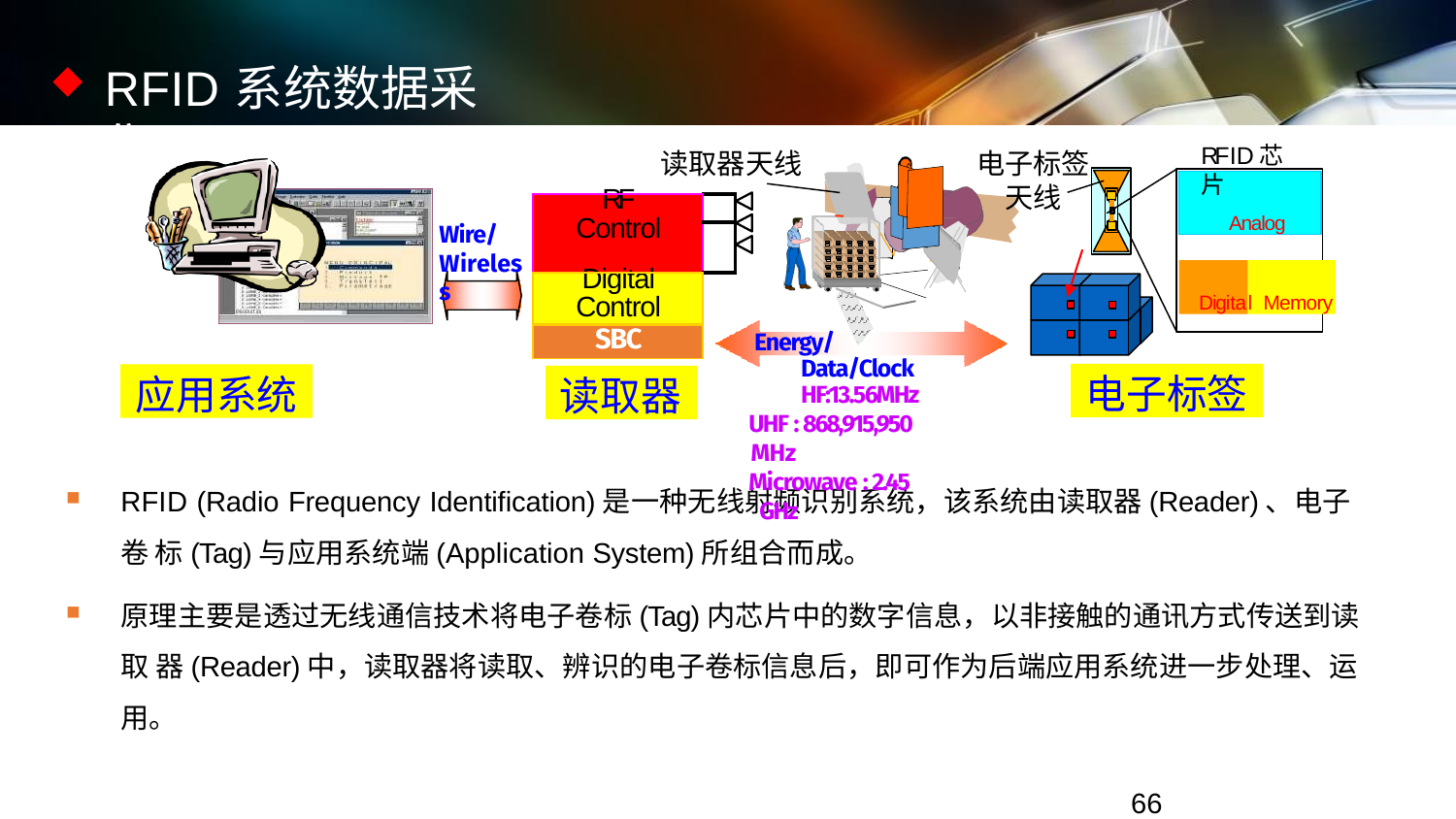

RFID系统数据采集
RFID芯片
读取器天线
电子标签 天线

Analog

| RF Control |  |
| --- | --- |
|  |  |
| Digital Control |  |
| SBC |  |

Wire/  Wireless

Digita

l Memory

Energy/ Data/Clock  HF:13.56MHz
UHF : 868,915,950 MHz
Microwave : 2.45 GHz

电子标签
应用系统
读取器
RFID (Radio Frequency Identification)是一种无线射频识别系统，该系统由读取器(Reader)、电子卷 标(Tag)与应用系统端(Application System)所组合而成。
原理主要是透过无线通信技术将电子卷标(Tag)内芯片中的数字信息，以非接触的通讯方式传送到读取 器(Reader)中，读取器将读取、辨识的电子卷标信息后，即可作为后端应用系统进一步处理、运用。
66